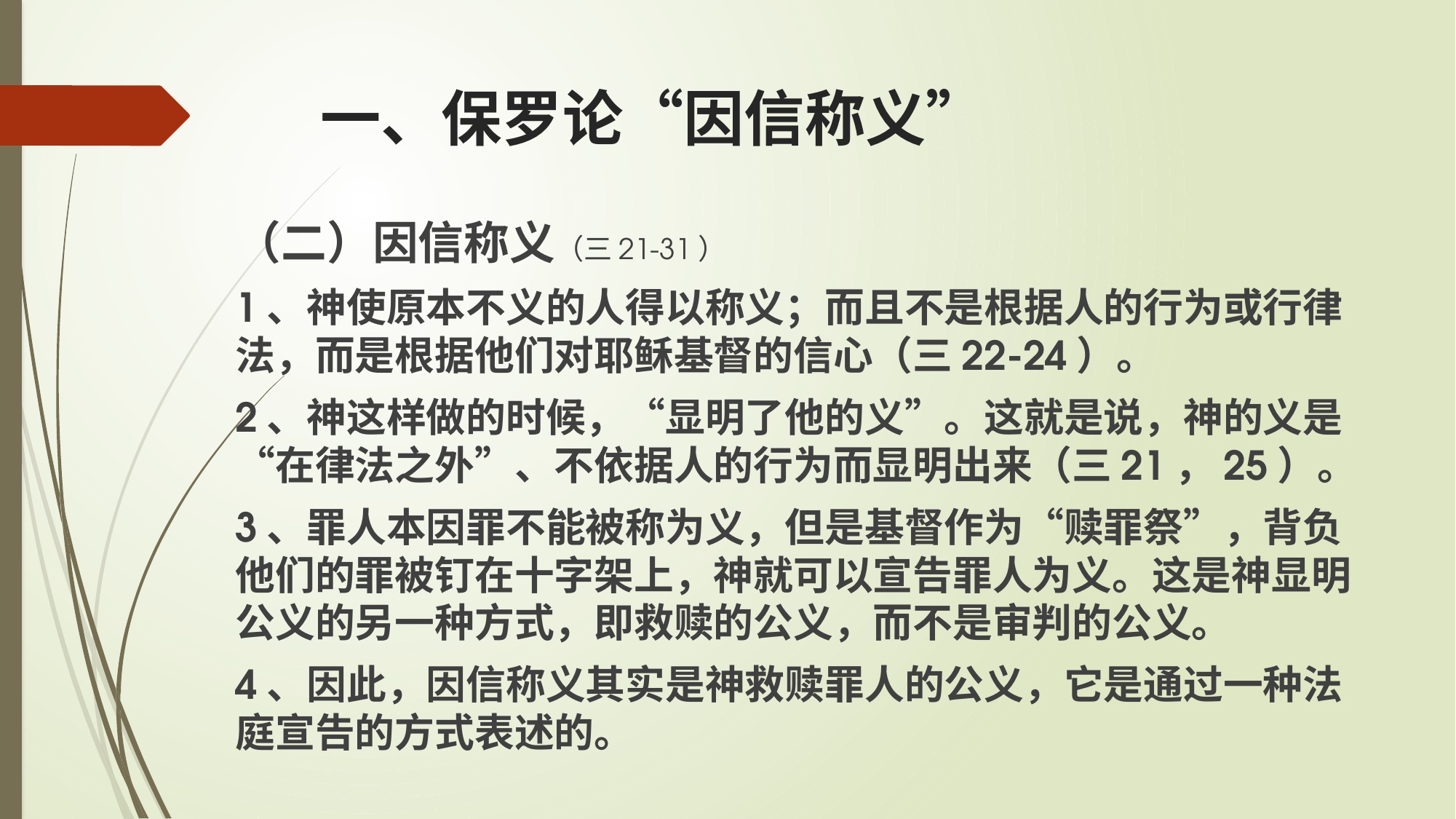

# 一、保罗论“因信称义”
（二）因信称义（三21-31）
1、神使原本不义的人得以称义；而且不是根据人的行为或行律法，而是根据他们对耶稣基督的信心（三22-24）。
2、神这样做的时候，“显明了他的义”。这就是说，神的义是“在律法之外”、不依据人的行为而显明出来（三21，25）。
3、罪人本因罪不能被称为义，但是基督作为“赎罪祭”，背负他们的罪被钉在十字架上，神就可以宣告罪人为义。这是神显明公义的另一种方式，即救赎的公义，而不是审判的公义。
4、因此，因信称义其实是神救赎罪人的公义，它是通过一种法庭宣告的方式表述的。